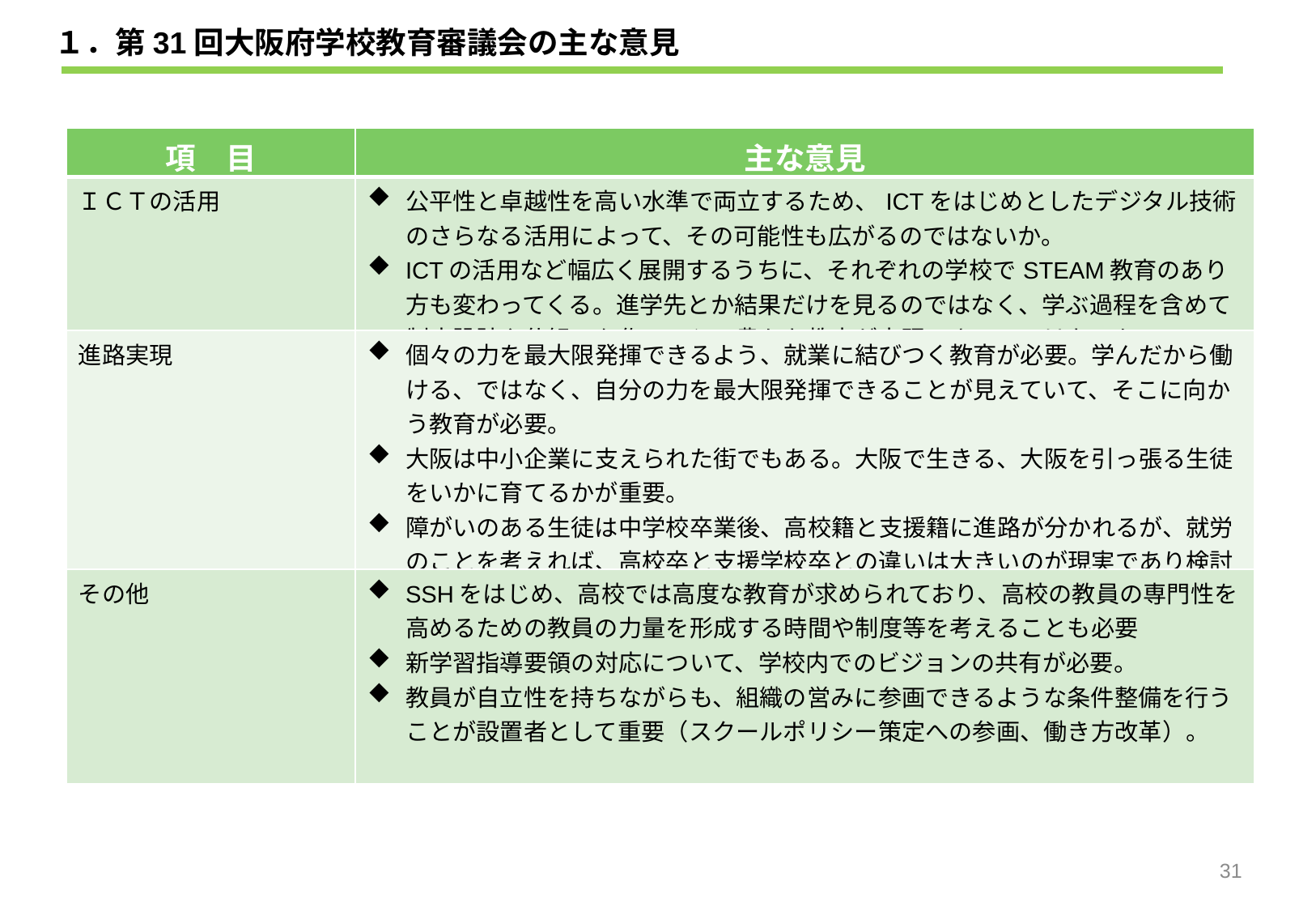

１．第31回大阪府学校教育審議会の主な意見
| 項　目 | 主な意見 |
| --- | --- |
| ＩＣＴの活用 | 公平性と卓越性を高い水準で両立するため、ICTをはじめとしたデジタル技術のさらなる活用によって、その可能性も広がるのではないか。 ICTの活用など幅広く展開するうちに、それぞれの学校でSTEAM教育のあり方も変わってくる。進学先とか結果だけを見るのではなく、学ぶ過程を含めて制度設計や仕組みを作ることで豊かな教育が実現できるのではないか。 |
| 進路実現 | 個々の力を最大限発揮できるよう、就業に結びつく教育が必要。学んだから働ける、ではなく、自分の力を最大限発揮できることが見えていて、そこに向かう教育が必要。 大阪は中小企業に支えられた街でもある。大阪で生きる、大阪を引っ張る生徒をいかに育てるかが重要。 障がいのある生徒は中学校卒業後、高校籍と支援籍に進路が分かれるが、就労のことを考えれば、高校卒と支援学校卒との違いは大きいのが現実であり検討が必要。 |
| その他 | SSHをはじめ、高校では高度な教育が求められており、高校の教員の専門性を高めるための教員の力量を形成する時間や制度等を考えることも必要 新学習指導要領の対応について、学校内でのビジョンの共有が必要。 教員が自立性を持ちながらも、組織の営みに参画できるような条件整備を行うことが設置者として重要（スクールポリシー策定への参画、働き方改革）。 |
31